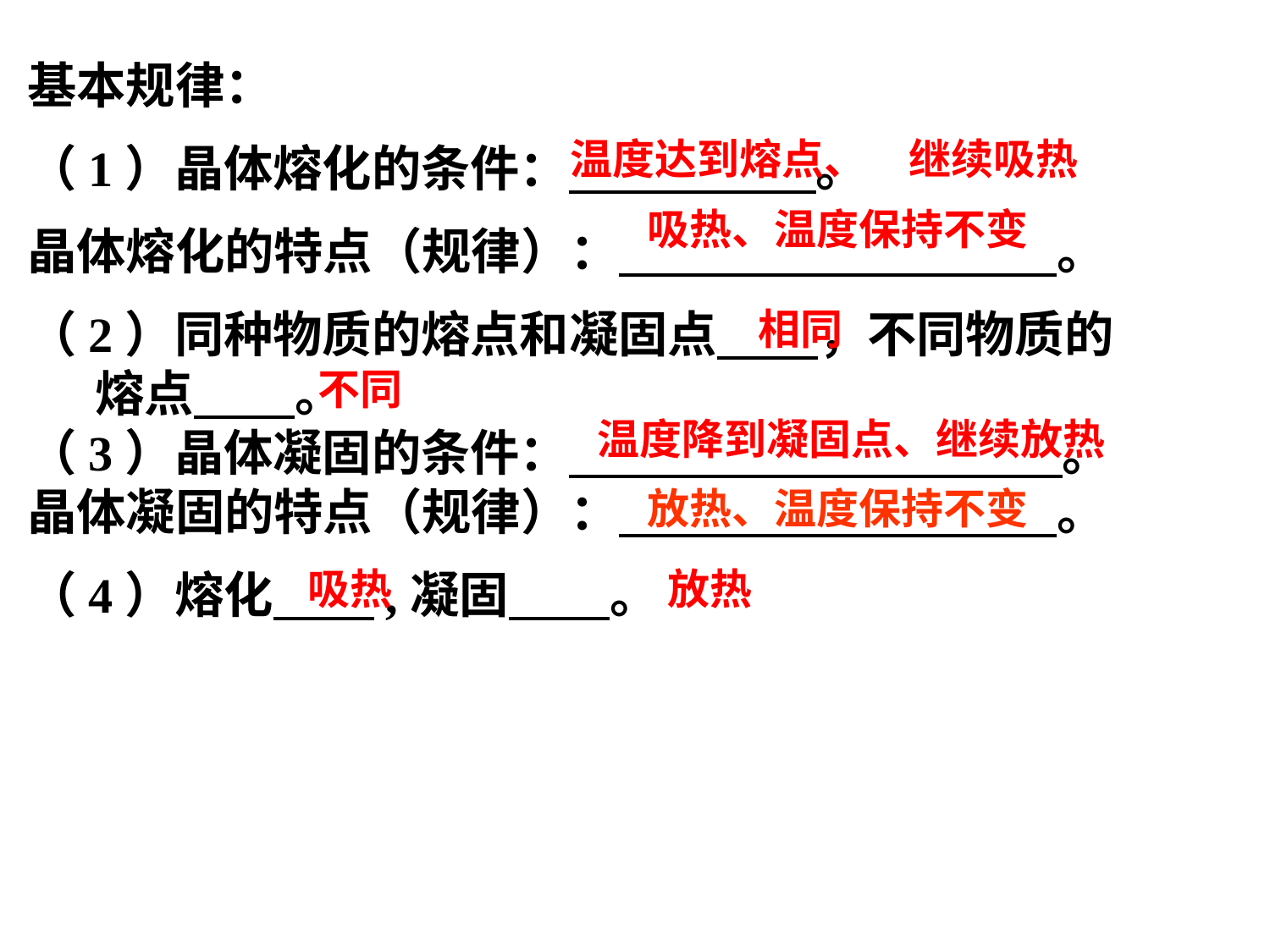

基本规律：
（1）晶体熔化的条件：                      。
晶体熔化的特点（规律）：                                       。
（2）同种物质的熔点和凝固点         ，不同物质的
     熔点         。
（3）晶体凝固的条件：                                            。
晶体凝固的特点（规律）：                                       。
（4）熔化         ,凝固         。
温度达到熔点、
继续吸热
吸热、温度保持不变
相同
不同
温度降到凝固点、继续放热
放热、温度保持不变
吸热
放热